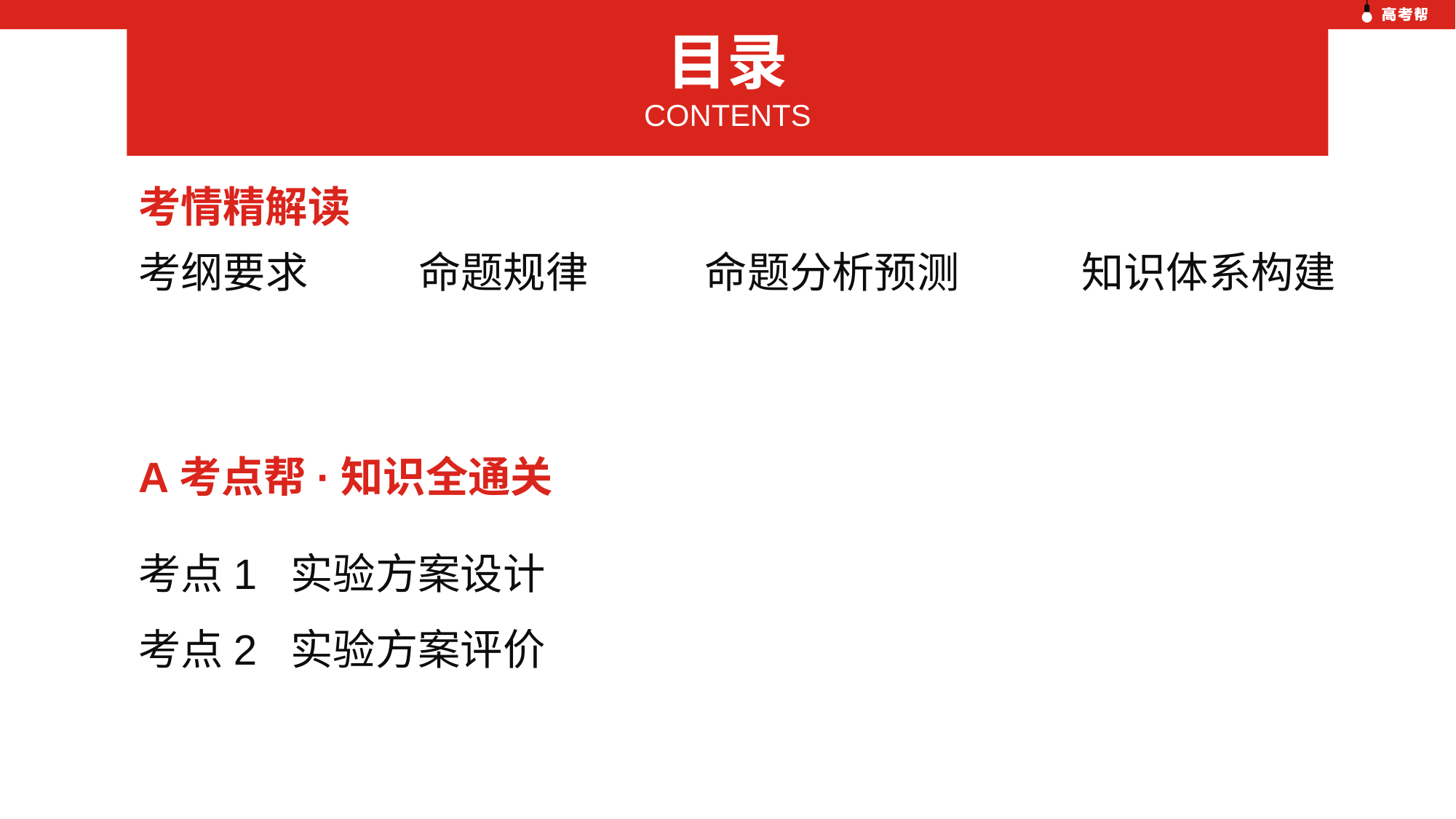

目录
CONTENTS
考情精解读
考纲要求
命题规律
命题分析预测
知识体系构建
考点1  实验方案设计
考点2  实验方案评价

A考点帮·知识全通关